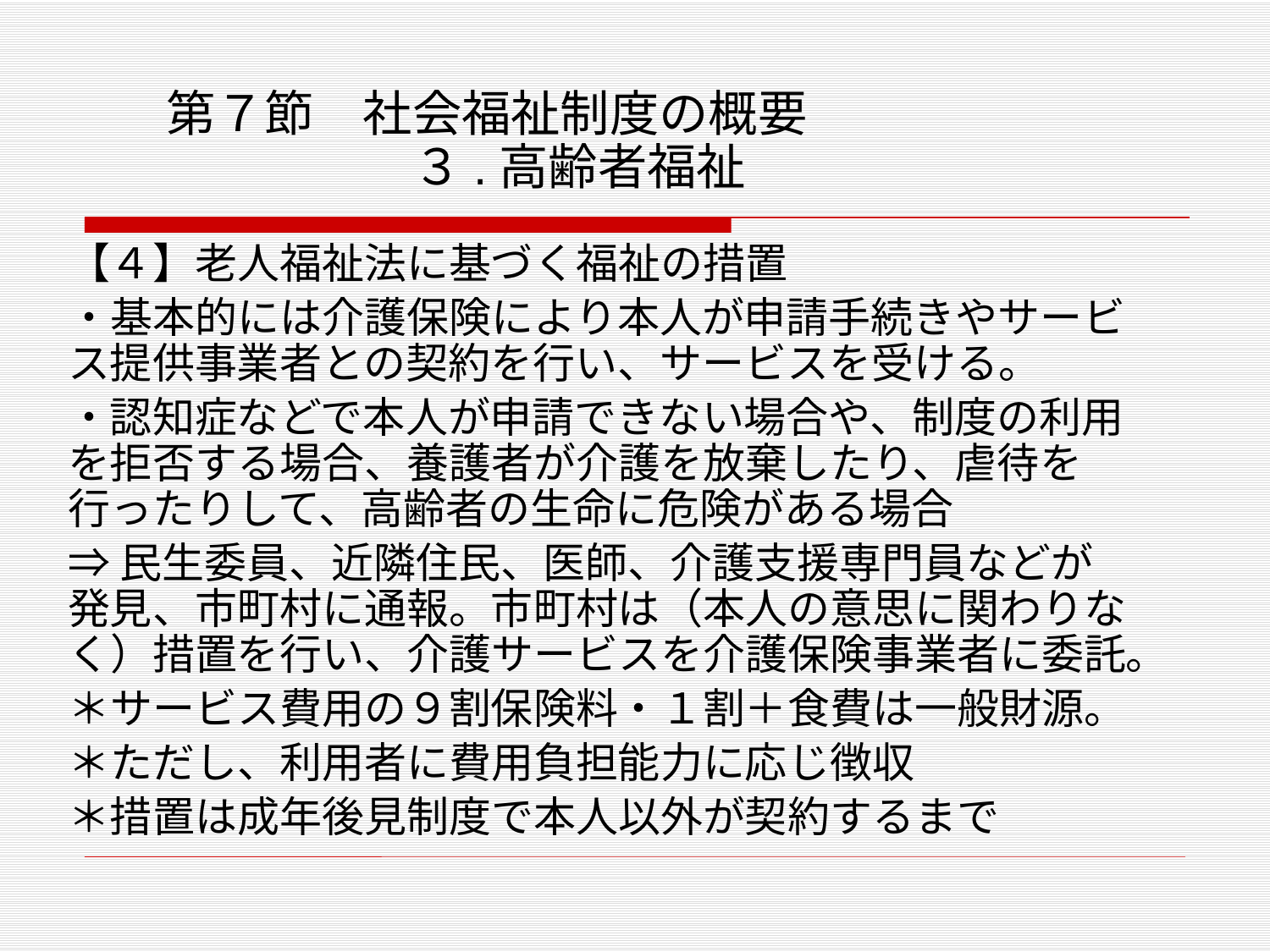

# 第７節　社会福祉制度の概要 　　　　　３.高齢者福祉
【４】老人福祉法に基づく福祉の措置
・基本的には介護保険により本人が申請手続きやサービス提供事業者との契約を行い、サービスを受ける。
・認知症などで本人が申請できない場合や、制度の利用を拒否する場合、養護者が介護を放棄したり、虐待を行ったりして、高齢者の生命に危険がある場合
⇒民生委員、近隣住民、医師、介護支援専門員などが発見、市町村に通報。市町村は（本人の意思に関わりなく）措置を行い、介護サービスを介護保険事業者に委託。
＊サービス費用の９割保険料・１割＋食費は一般財源。
＊ただし、利用者に費用負担能力に応じ徴収
＊措置は成年後見制度で本人以外が契約するまで